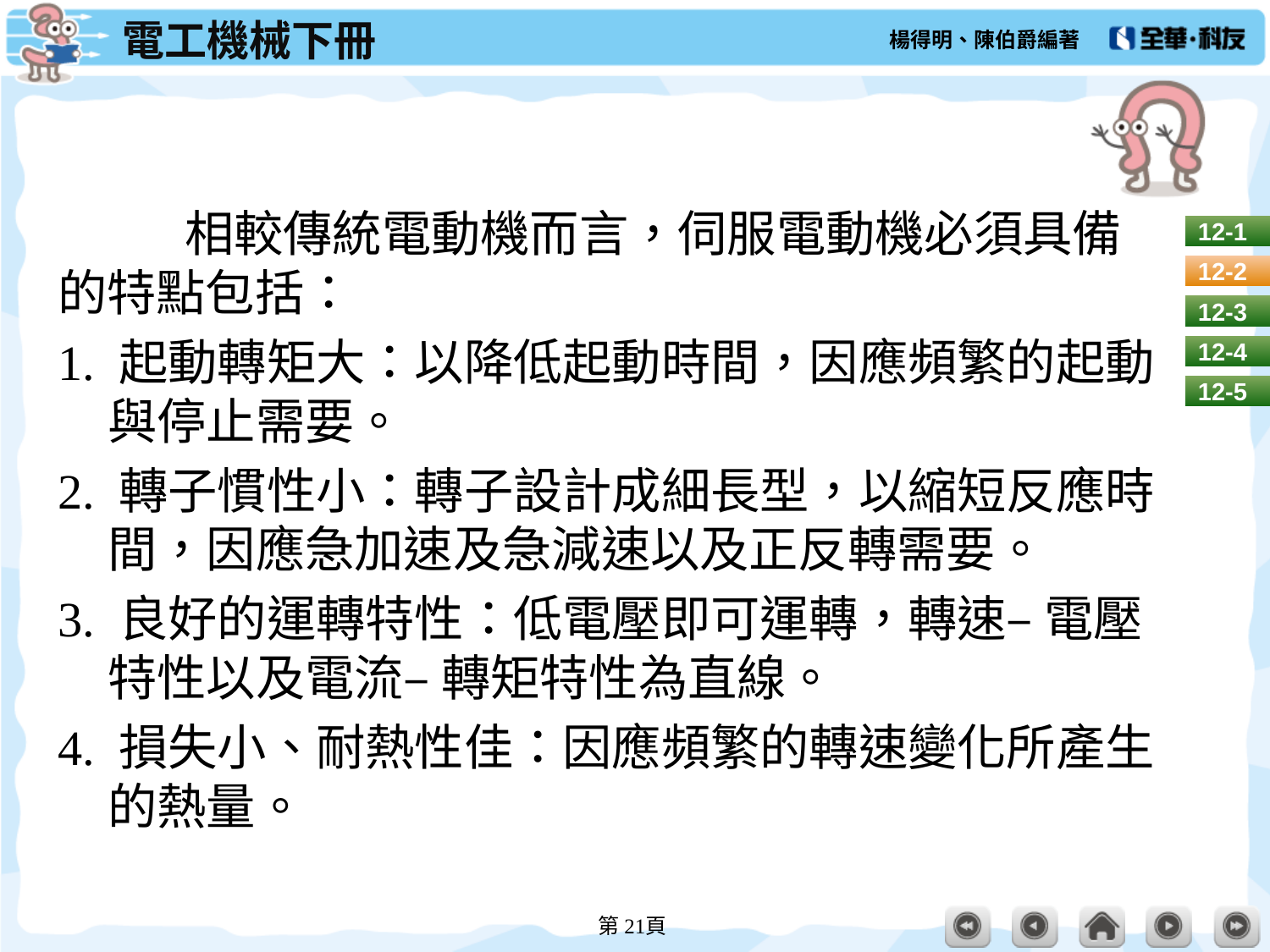

#
	相較傳統電動機而言，伺服電動機必須具備的特點包括：
1. 起動轉矩大：以降低起動時間，因應頻繁的起動與停止需要。
2. 轉子慣性小：轉子設計成細長型，以縮短反應時間，因應急加速及急減速以及正反轉需要。
3. 良好的運轉特性：低電壓即可運轉，轉速– 電壓特性以及電流– 轉矩特性為直線。
4. 損失小、耐熱性佳：因應頻繁的轉速變化所產生的熱量。